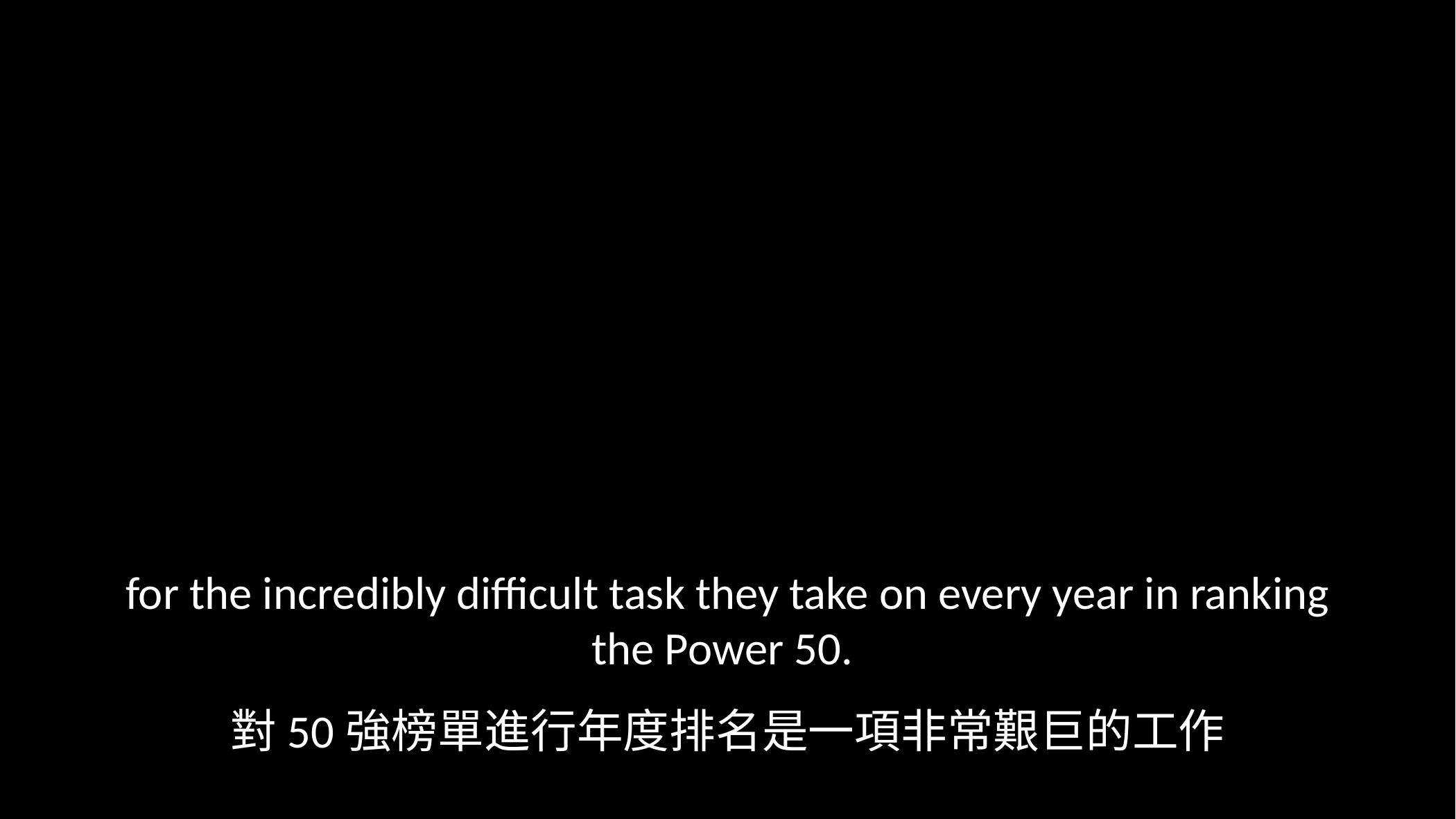

for the incredibly difficult task they take on every year in ranking the Power 50.

對50強榜單進行年度排名是一項非常艱巨的工作